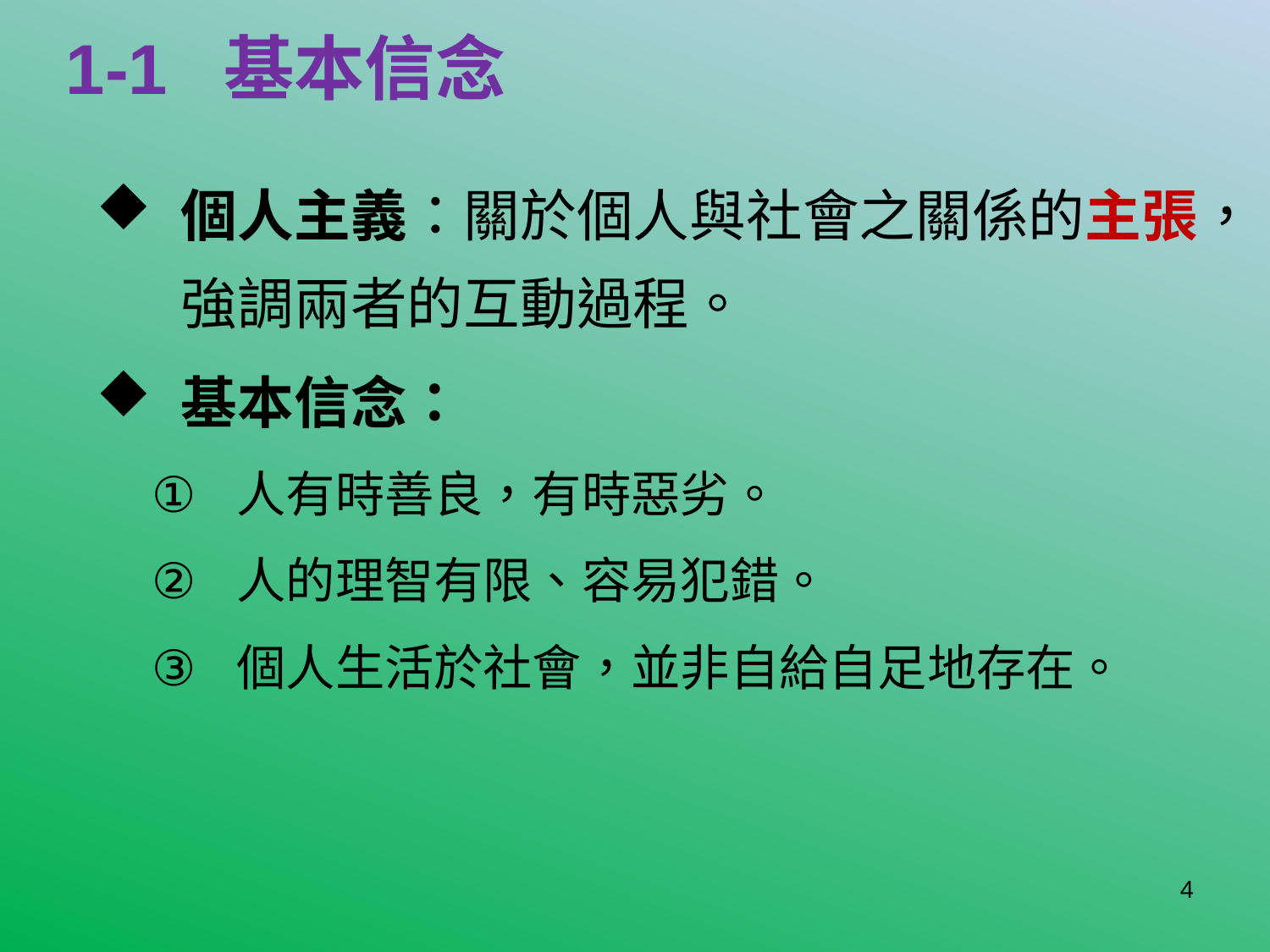

# 1-1  基本信念
個人主義：關於個人與社會之關係的主張，強調兩者的互動過程。
基本信念：
人有時善良，有時惡劣。
人的理智有限、容易犯錯。
個人生活於社會，並非自給自足地存在。

4